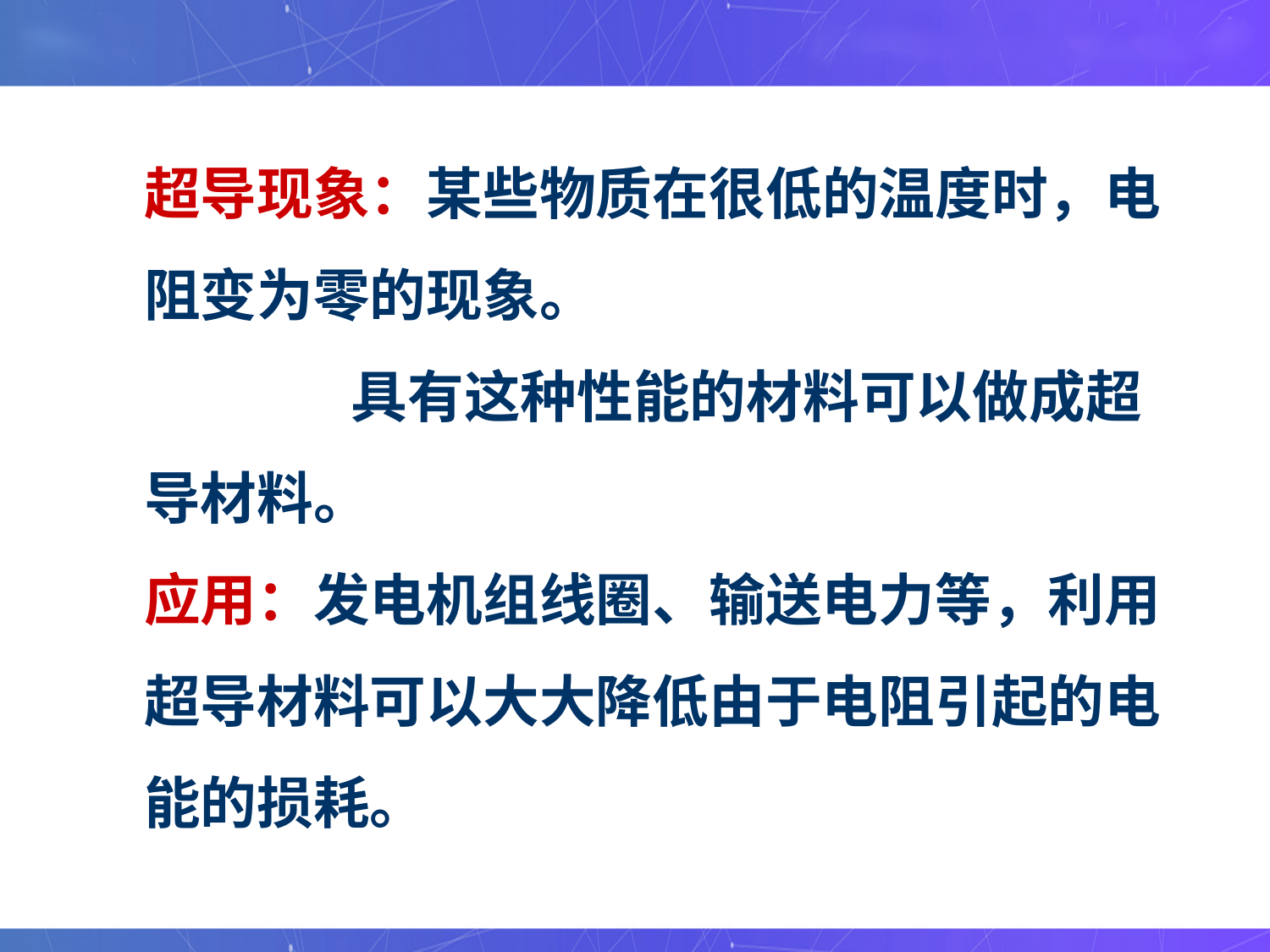

超导现象：某些物质在很低的温度时，电阻变为零的现象。
               具有这种性能的材料可以做成超导材料。
应用：发电机组线圈、输送电力等，利用超导材料可以大大降低由于电阻引起的电能的损耗。